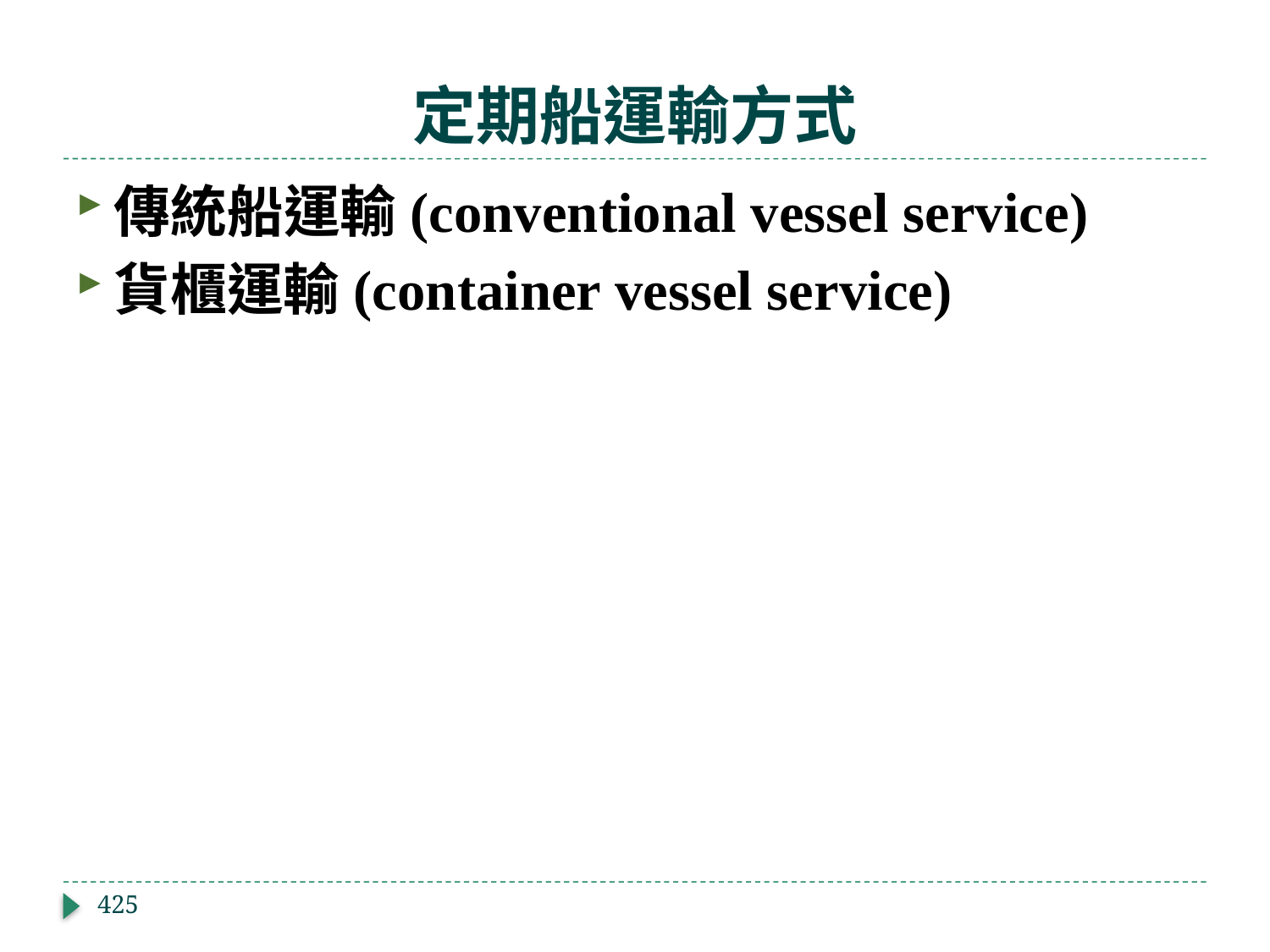

# 定期船運輸方式
傳統船運輸(conventional vessel service)
貨櫃運輸(container vessel service)
425